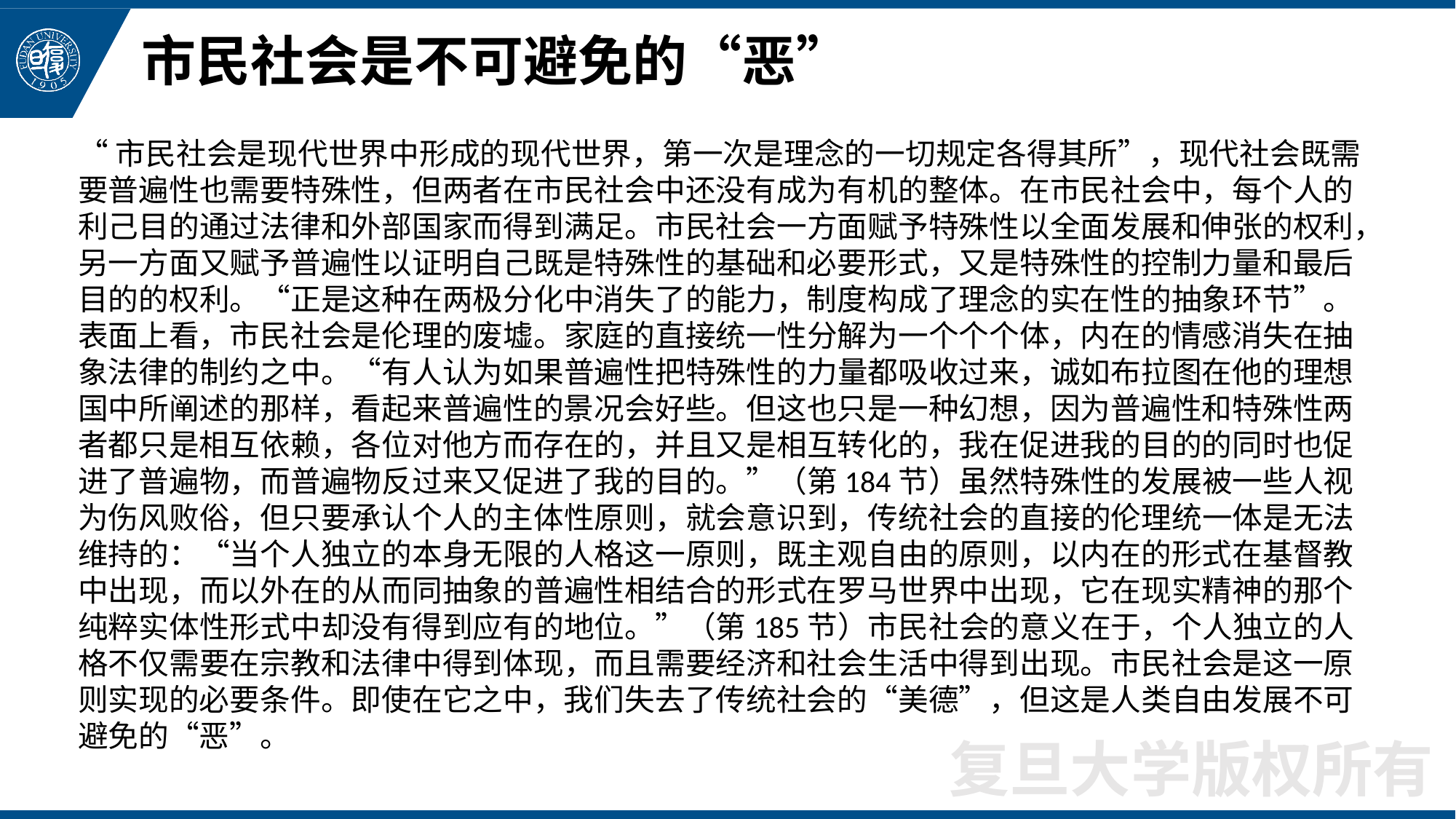

# 市民社会是不可避免的“恶”
“市民社会是现代世界中形成的现代世界，第一次是理念的一切规定各得其所”，现代社会既需要普遍性也需要特殊性，但两者在市民社会中还没有成为有机的整体。在市民社会中，每个人的利己目的通过法律和外部国家而得到满足。市民社会一方面赋予特殊性以全面发展和伸张的权利，另一方面又赋予普遍性以证明自己既是特殊性的基础和必要形式，又是特殊性的控制力量和最后目的的权利。“正是这种在两极分化中消失了的能力，制度构成了理念的实在性的抽象环节”。表面上看，市民社会是伦理的废墟。家庭的直接统一性分解为一个个个体，内在的情感消失在抽象法律的制约之中。“有人认为如果普遍性把特殊性的力量都吸收过来，诚如布拉图在他的理想国中所阐述的那样，看起来普遍性的景况会好些。但这也只是一种幻想，因为普遍性和特殊性两者都只是相互依赖，各位对他方而存在的，并且又是相互转化的，我在促进我的目的的同时也促进了普遍物，而普遍物反过来又促进了我的目的。”（第184节）虽然特殊性的发展被一些人视为伤风败俗，但只要承认个人的主体性原则，就会意识到，传统社会的直接的伦理统一体是无法维持的：“当个人独立的本身无限的人格这一原则，既主观自由的原则，以内在的形式在基督教中出现，而以外在的从而同抽象的普遍性相结合的形式在罗马世界中出现，它在现实精神的那个纯粹实体性形式中却没有得到应有的地位。”（第185节）市民社会的意义在于，个人独立的人格不仅需要在宗教和法律中得到体现，而且需要经济和社会生活中得到出现。市民社会是这一原则实现的必要条件。即使在它之中，我们失去了传统社会的“美德”，但这是人类自由发展不可避免的“恶”。